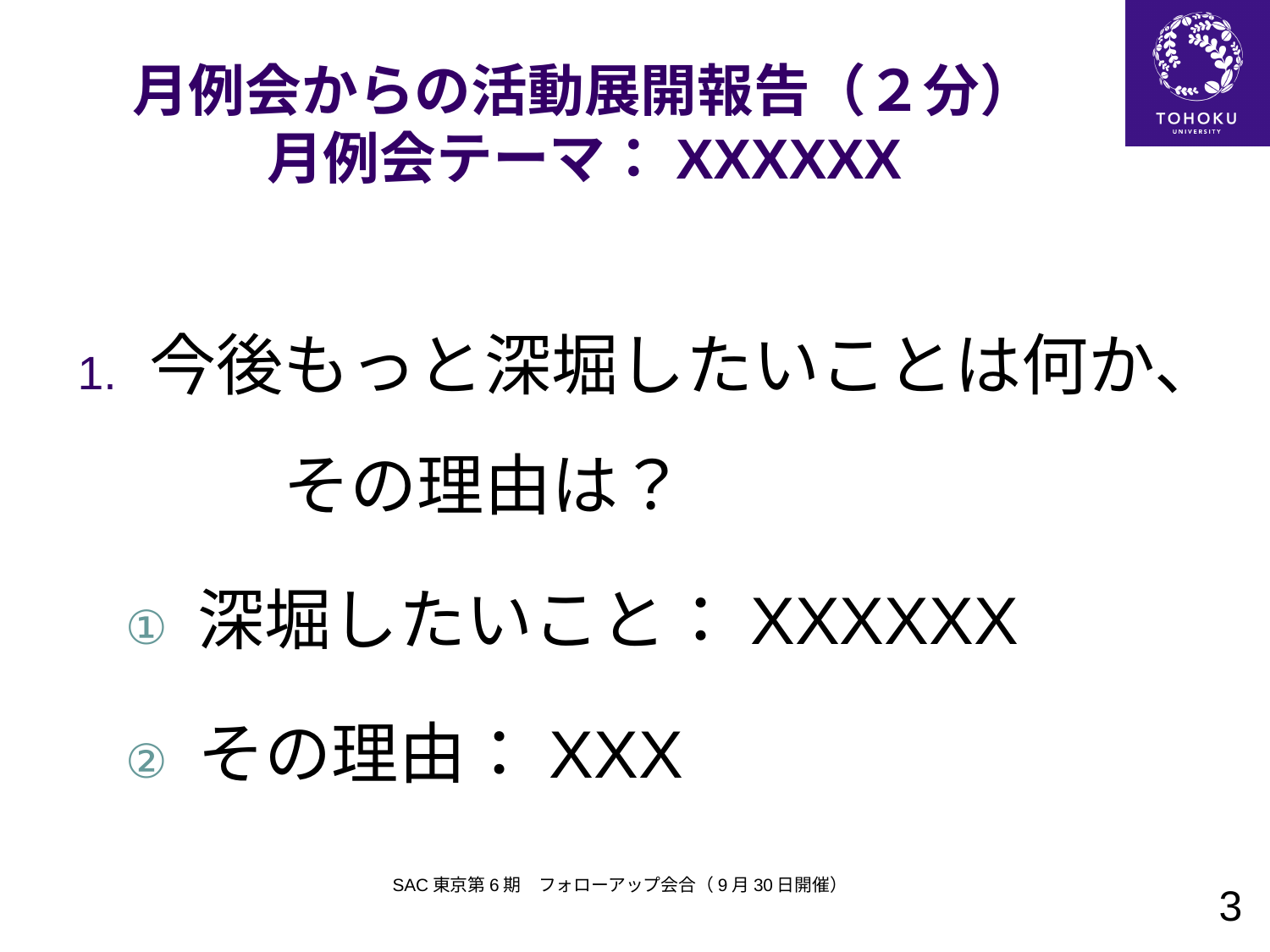

# 月例会からの活動展開報告（２分） 月例会テーマ：XXXXXX
今後もっと深堀したいことは何か、　　その理由は？
深堀したいこと：XXXXXX
その理由：XXX

SAC東京第6期　フォローアップ会合（9月30日開催）
3